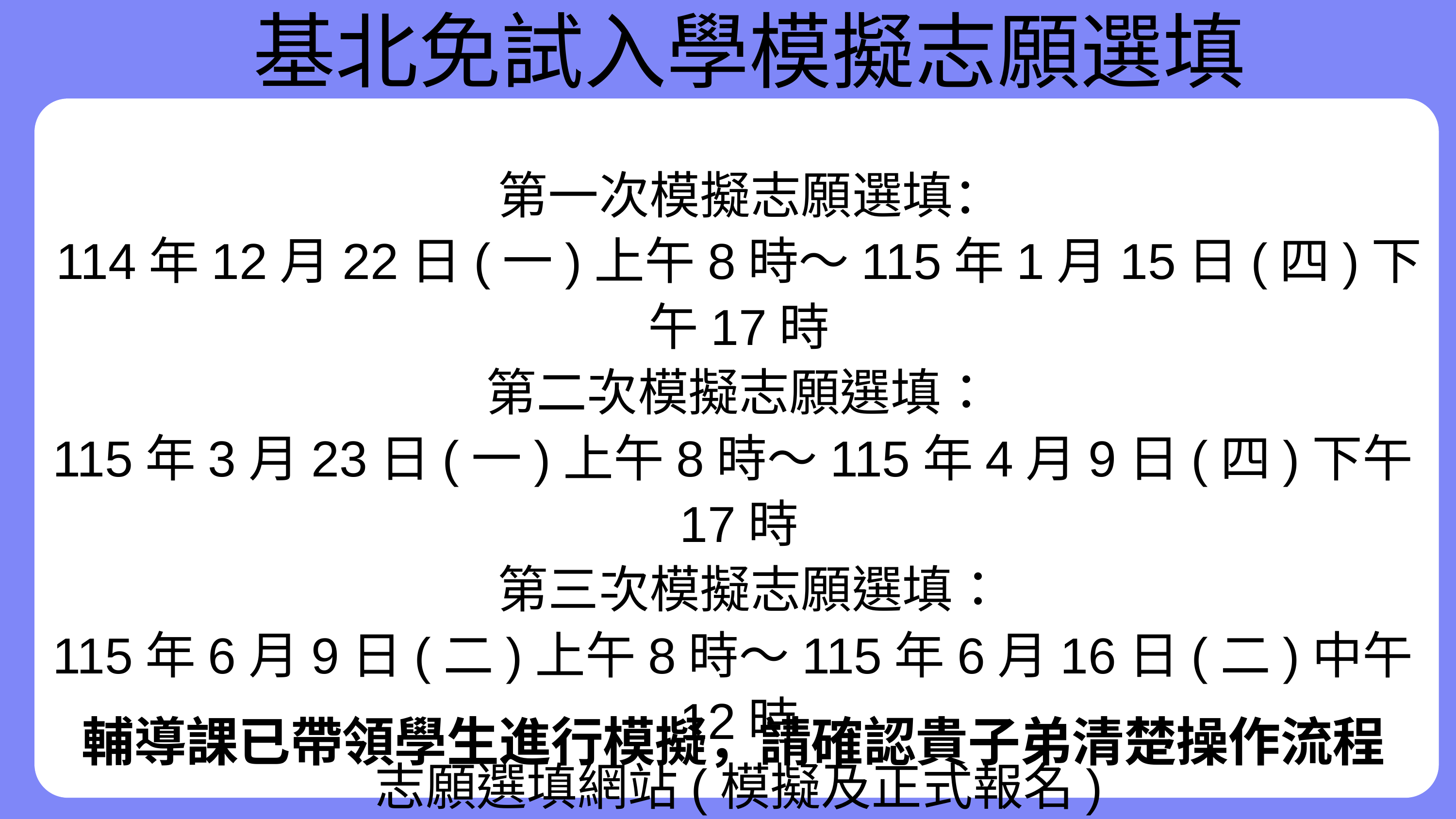

基北免試入學模擬志願選填

 第一次模擬志願選填：
114年12月22日(一)上午8時～115年1月15日(四)下午17時
第二次模擬志願選填：
115年3月23日(一)上午8時～115年4月9日(四)下午17時
 第三次模擬志願選填：
115年6月9日(二)上午8時～115年6月16日(二)中午12時
志願選填網站(模擬及正式報名)
115學年度基北區高級中等學校免試入學報名作業資訊系統平臺

輔導課已帶領學生進行模擬，請確認貴子弟清楚操作流程